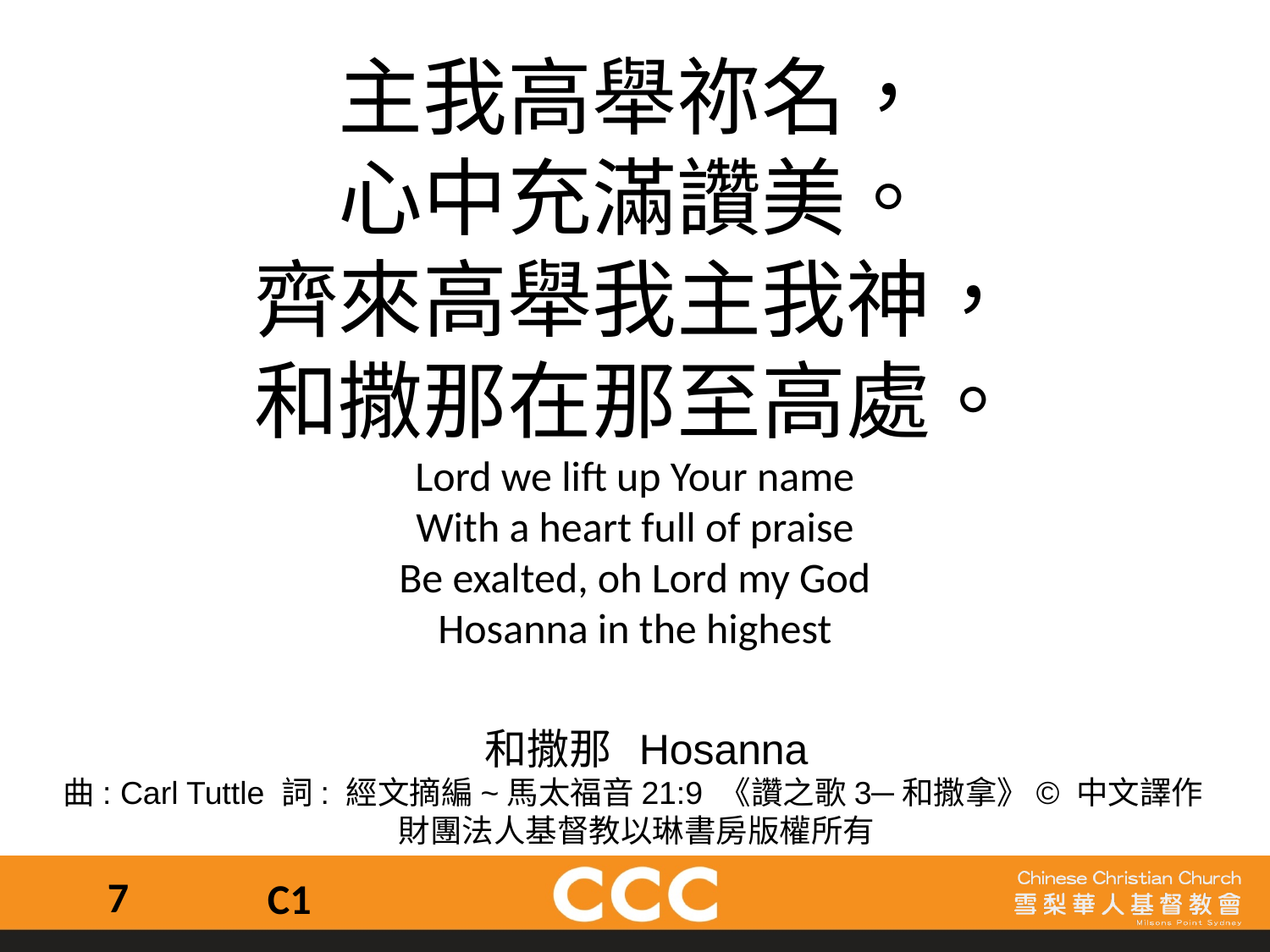

主我高舉祢名，
心中充滿讚美。
齊來高舉我主我神，
和撒那在那至高處。
Lord we lift up Your name
With a heart full of praise
Be exalted, oh Lord my God
Hosanna in the highest
 和撒那  Hosanna
曲: Carl Tuttle 詞: 經文摘編~馬太福音21:9 《讚之歌3─和撒拿》© 中文譯作
財團法人基督教以琳書房版權所有
7
C1